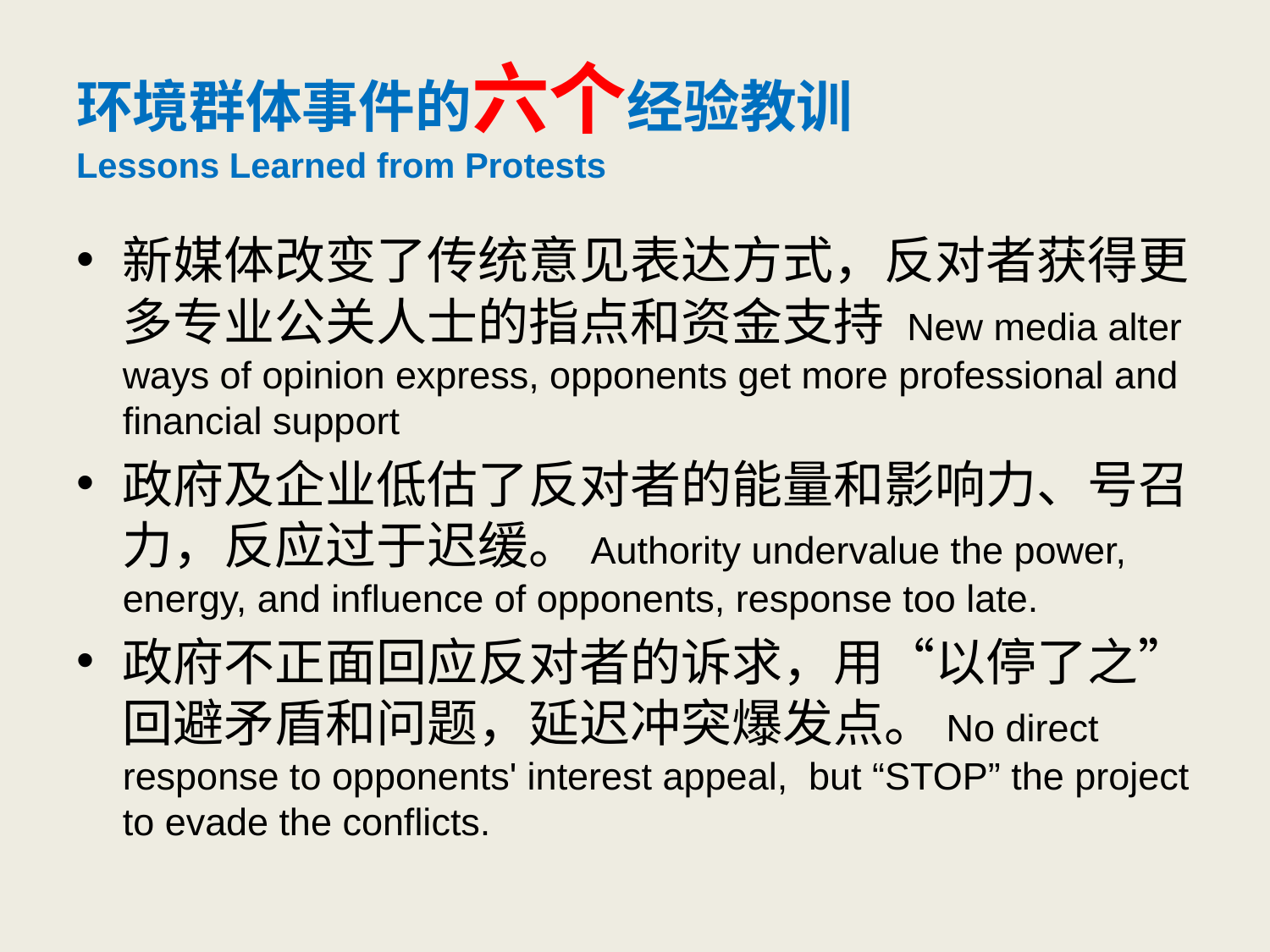

# 环境群体事件的六个经验教训 Lessons Learned from Protests
新媒体改变了传统意见表达方式，反对者获得更多专业公关人士的指点和资金支持 New media alter ways of opinion express, opponents get more professional and financial support
政府及企业低估了反对者的能量和影响力、号召力，反应过于迟缓。Authority undervalue the power, energy, and influence of opponents, response too late.
政府不正面回应反对者的诉求，用“以停了之”回避矛盾和问题，延迟冲突爆发点。No direct response to opponents' interest appeal,  but “STOP” the project to evade the conflicts.